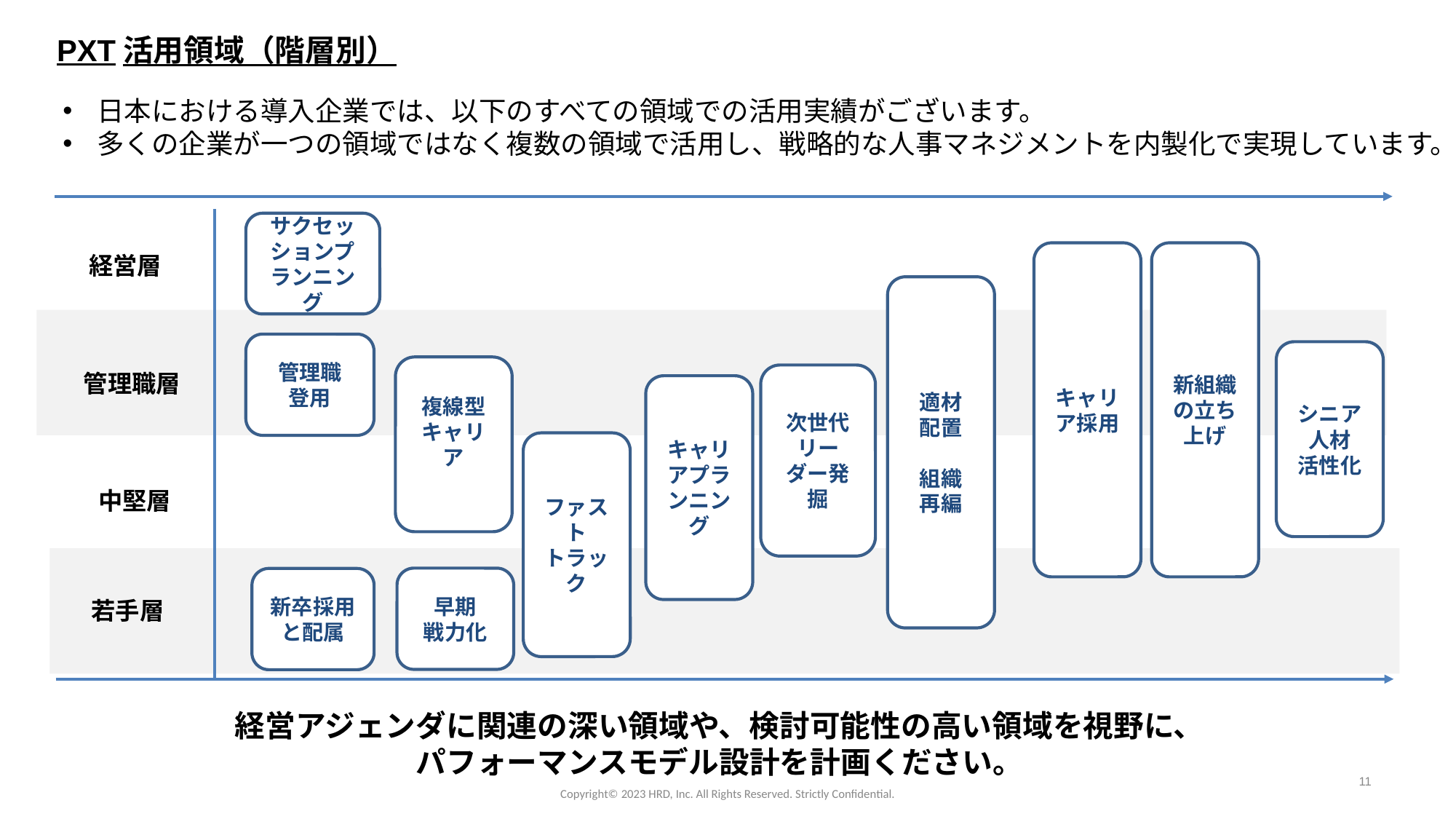

PXT活用領域（階層別）
日本における導入企業では、以下のすべての領域での活用実績がございます。
多くの企業が一つの領域ではなく複数の領域で活用し、戦略的な人事マネジメントを内製化で実現しています。
経営層

サクセッションプランニング
キャリア採用
新組織の立ち上げ
適材
配置

組織
再編
管理職
登用
シニア人材
活性化
複線型キャリア

管理職層
次世代リーダー発掘
キャリアプランニング
ファスト
トラック
中堅層
早期
戦力化
新卒採用
と配属
若手層
経営アジェンダに関連の深い領域や、検討可能性の高い領域を視野に、
パフォーマンスモデル設計を計画ください。
11
Copyright©️ 2023 HRD, Inc. All Rights Reserved. Strictly Confidential.